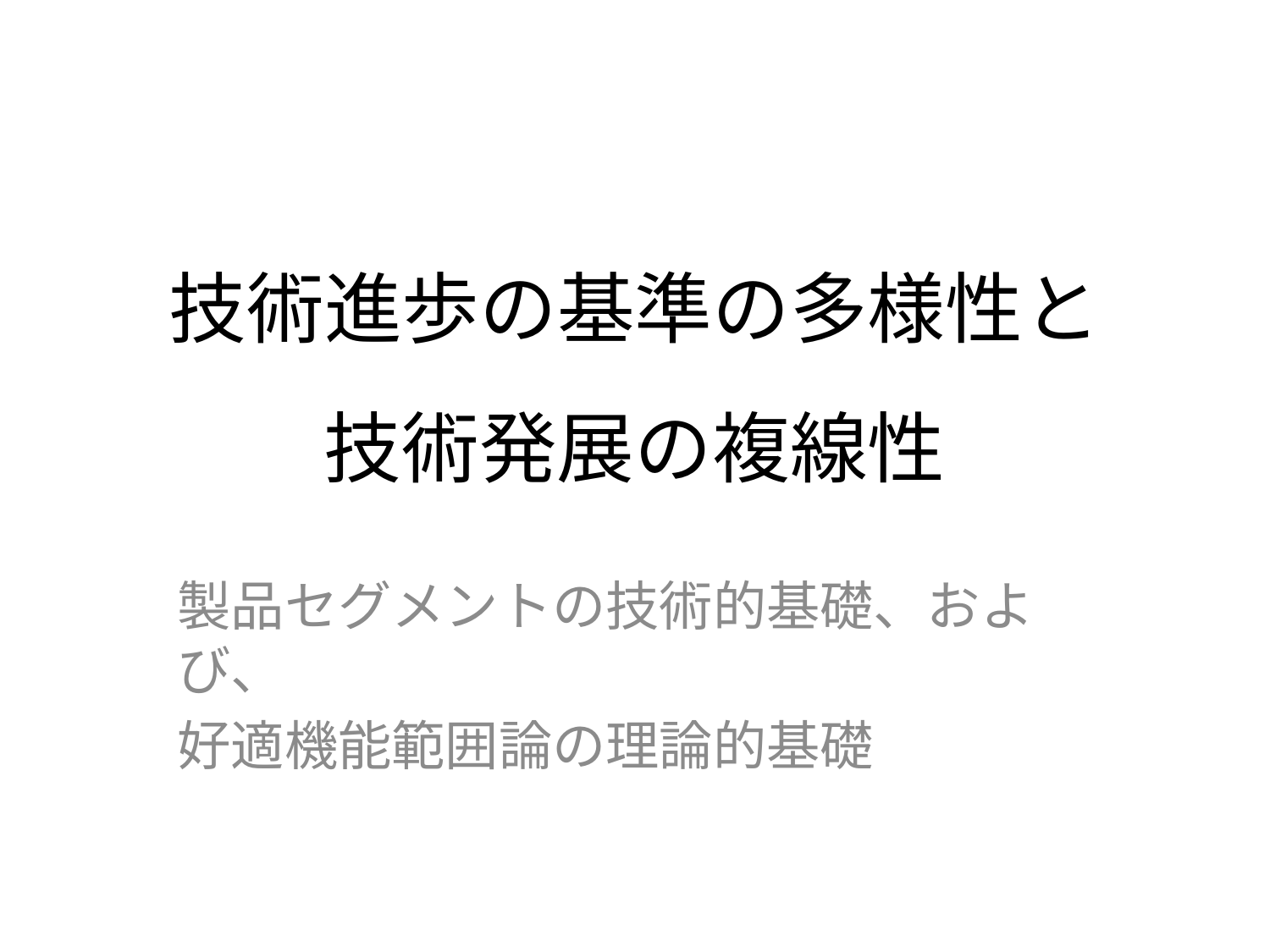

# 技術進歩の基準の多様性と 技術発展の複線性
製品セグメントの技術的基礎、および、
好適機能範囲論の理論的基礎